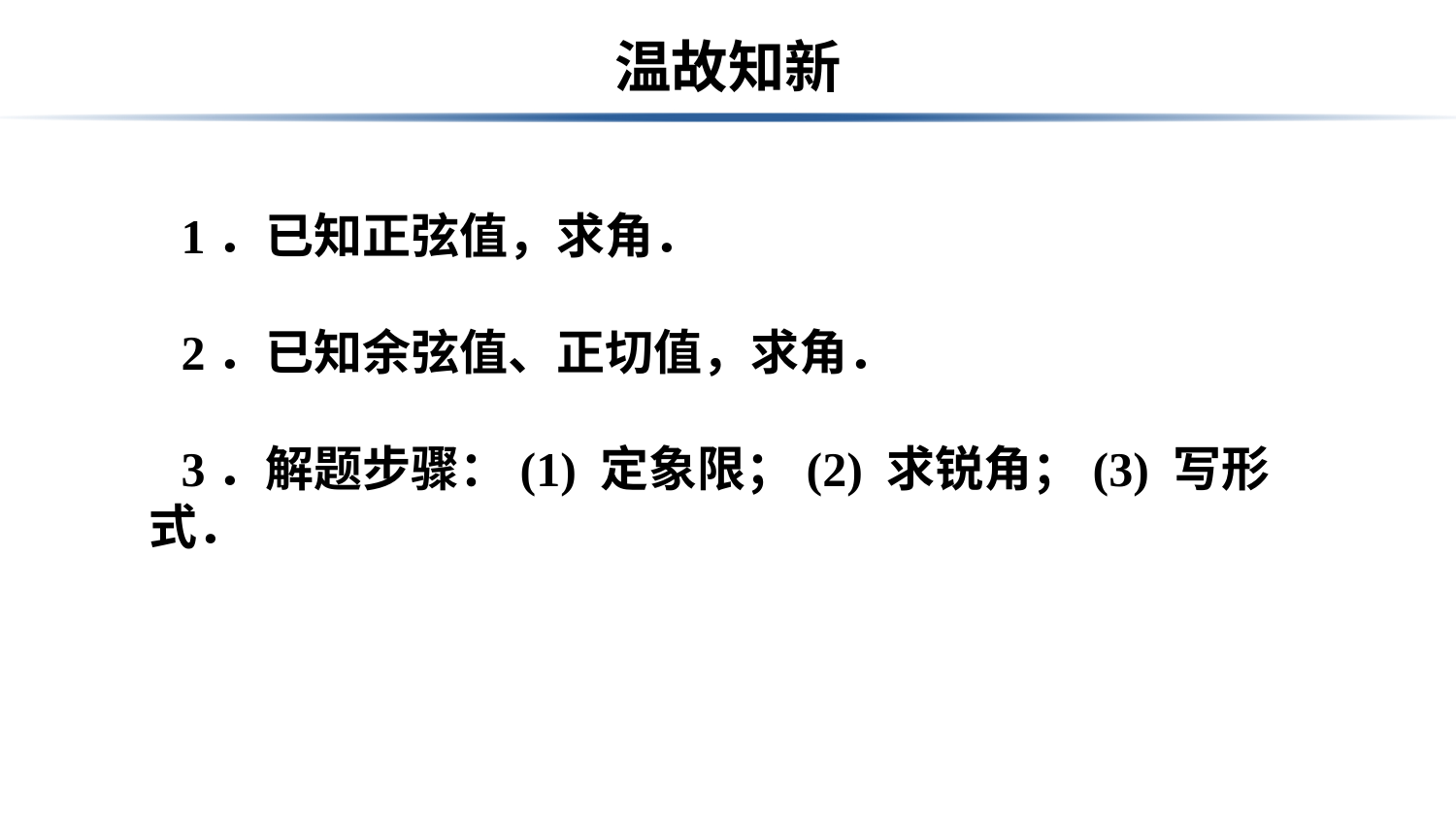

# 温故知新
1．已知正弦值，求角．

2．已知余弦值、正切值，求角．

3．解题步骤：(1) 定象限；(2) 求锐角；(3) 写形式．